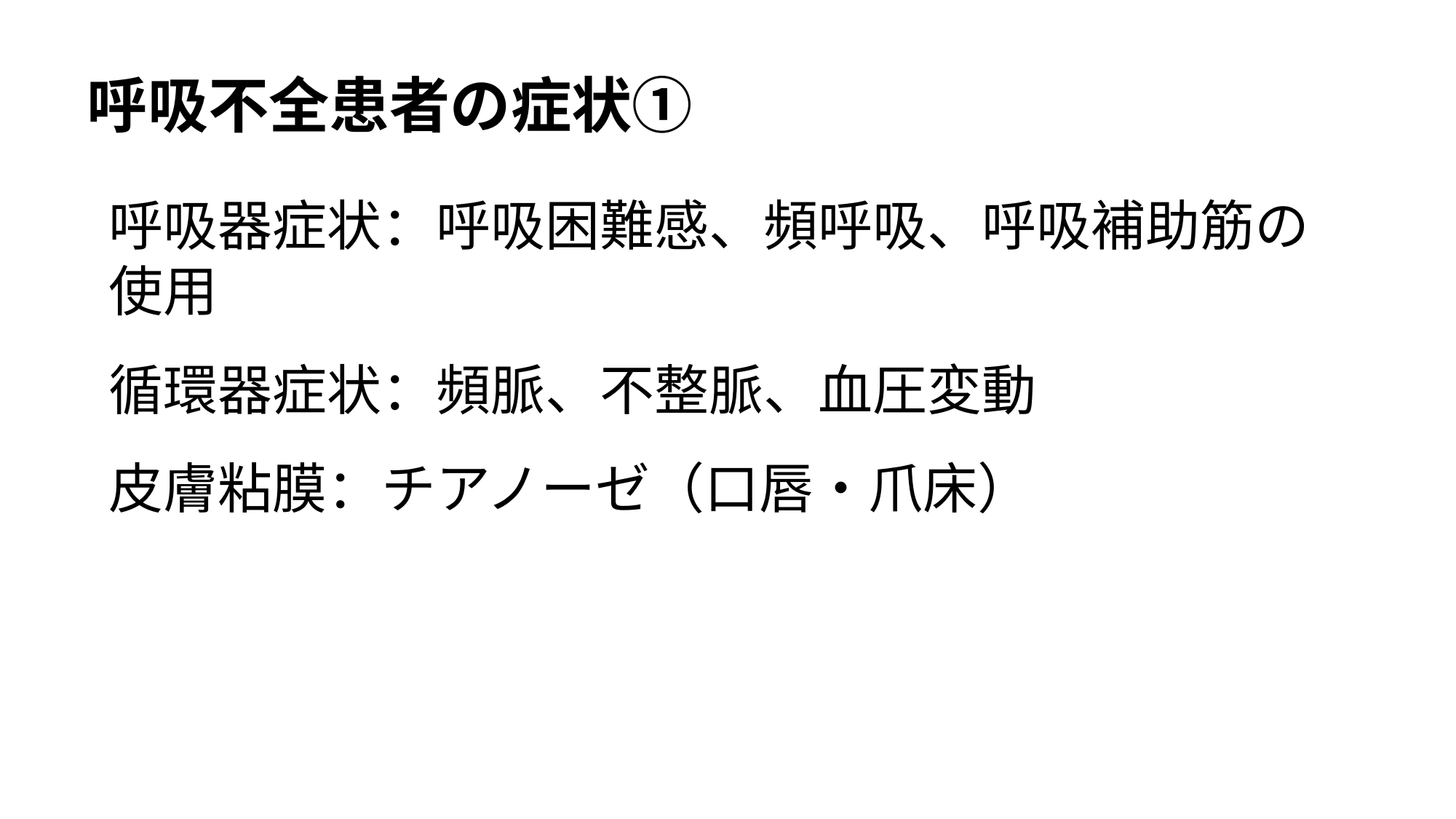

呼吸不全患者の症状①
呼吸器症状：呼吸困難感、頻呼吸、呼吸補助筋の使用
循環器症状：頻脈、不整脈、血圧変動
皮膚粘膜：チアノーゼ（口唇・爪床）